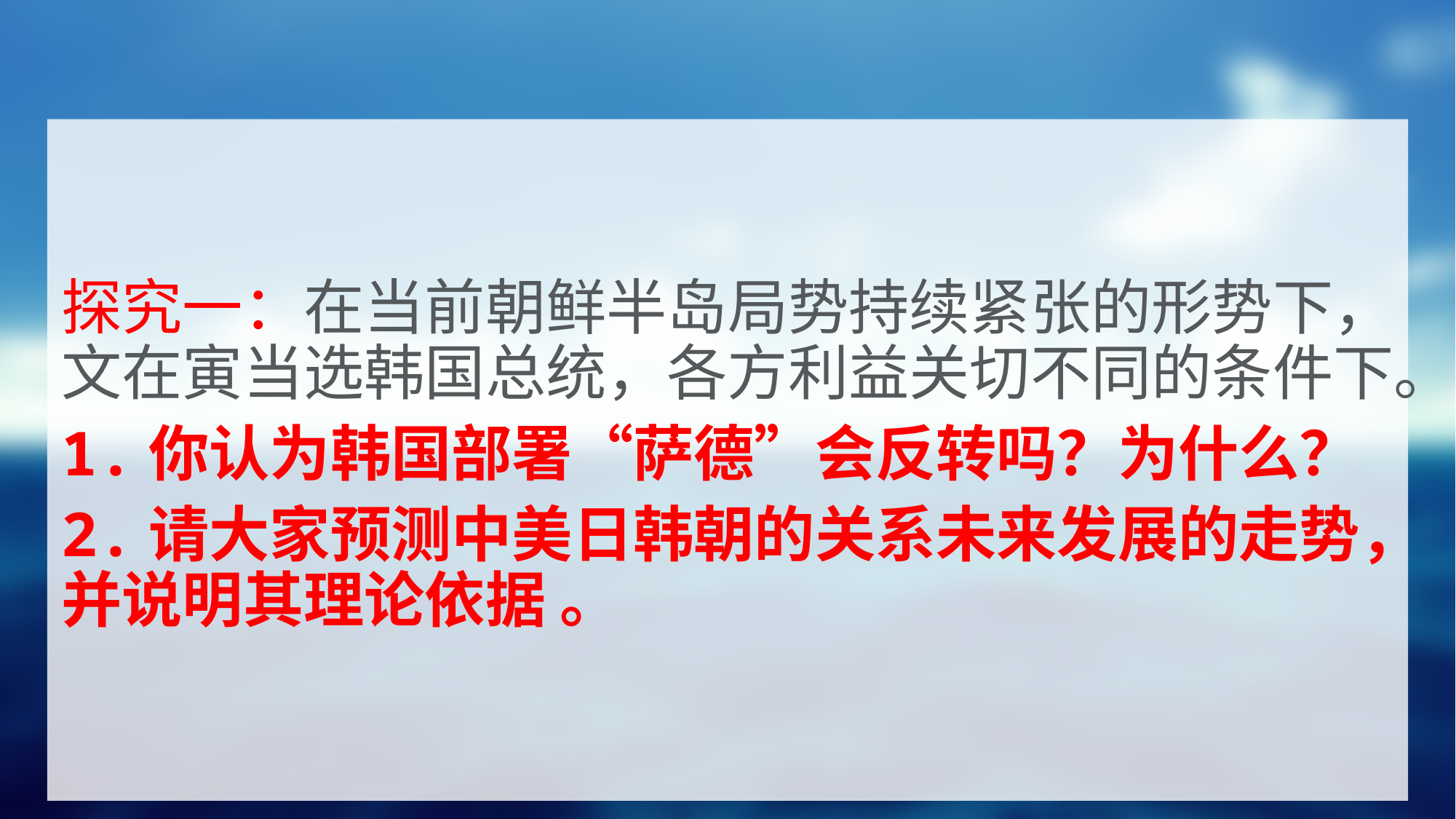

探究一：在当前朝鲜半岛局势持续紧张的形势下，文在寅当选韩国总统，各方利益关切不同的条件下。
1.你认为韩国部署“萨德”会反转吗？为什么？
2.请大家预测中美日韩朝的关系未来发展的走势，并说明其理论依据 。